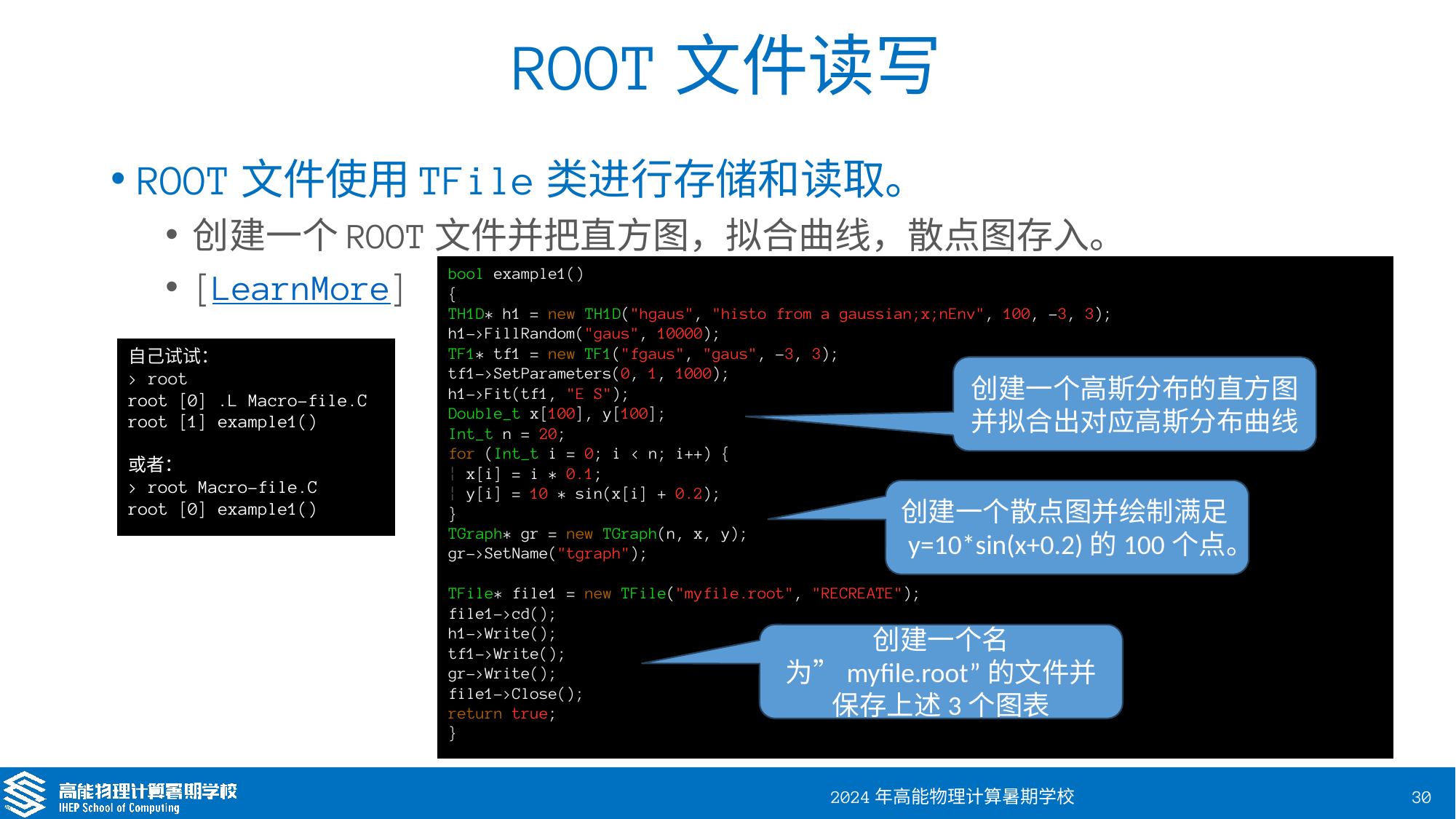

# ROOT文件读写
ROOT文件使用TFile类进行存储和读取。
创建一个ROOT文件并把直方图，拟合曲线，散点图存入。
[LearnMore]
bool example1()
{
TH1D* h1 = new TH1D("hgaus", "histo from a gaussian;x;nEnv", 100, -3, 3);
h1->FillRandom("gaus", 10000);
TF1* tf1 = new TF1("fgaus", "gaus", -3, 3);
tf1->SetParameters(0, 1, 1000);
h1->Fit(tf1, "E S");
Double_t x[100], y[100];
Int_t n = 20;
for (Int_t i = 0; i < n; i++) {
¦ x[i] = i * 0.1;
¦ y[i] = 10 * sin(x[i] + 0.2);
}
TGraph* gr = new TGraph(n, x, y);
gr->SetName("tgraph");

TFile* file1 = new TFile("myfile.root", "RECREATE");
file1->cd();
h1->Write();
tf1->Write();
gr->Write();
file1->Close();
return true;
}
自己试试：
> root
root [0] .L Macro-file.C
root [1] example1()

或者：
> root Macro-file.C
root [0] example1()

创建一个高斯分布的直方图并拟合出对应高斯分布曲线
创建一个散点图并绘制满足y=10*sin(x+0.2)的100个点。
创建一个名为”myfile.root”的文件并保存上述3个图表
2024年高能物理计算暑期学校
30